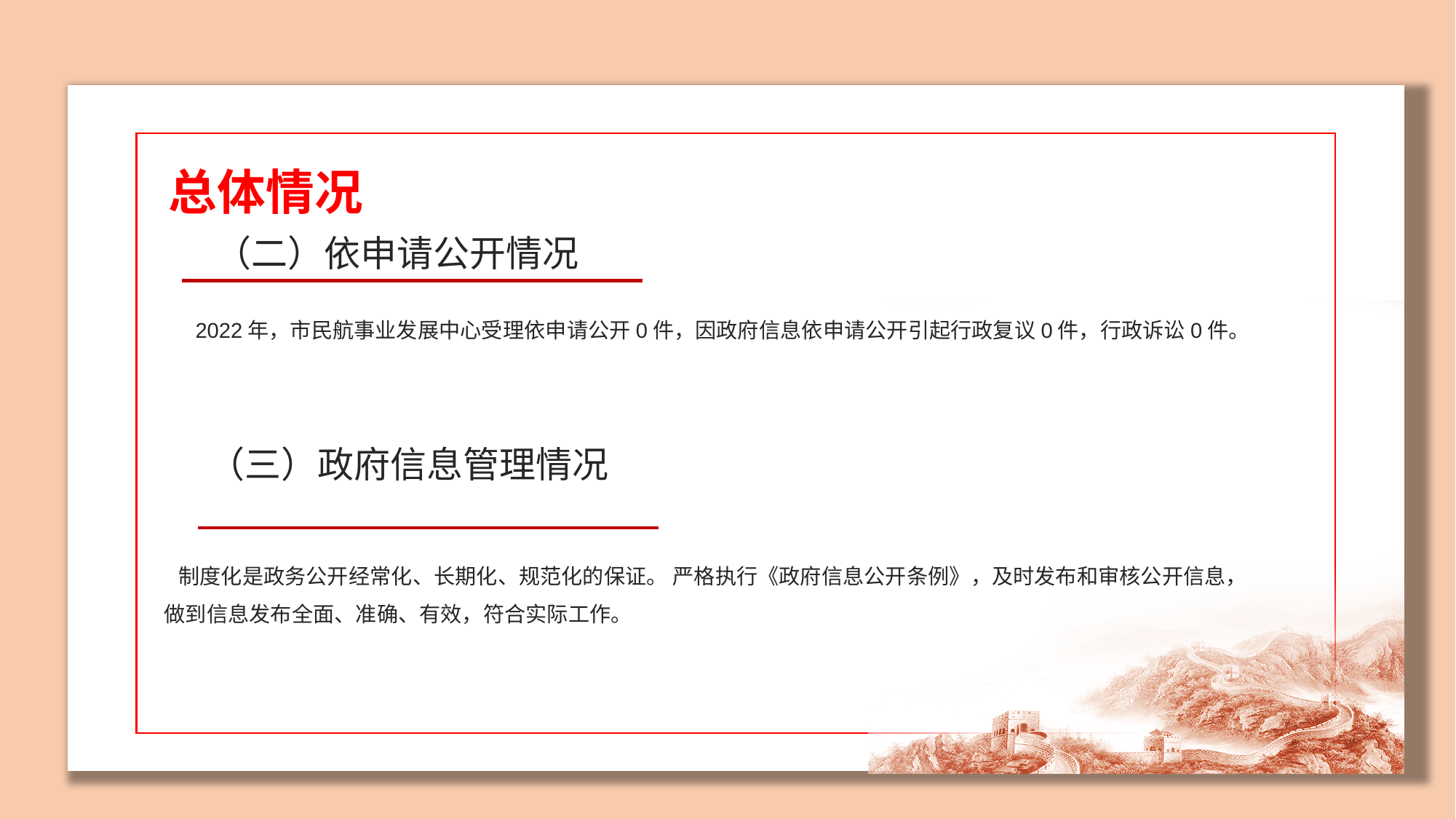

总体情况
（二）依申请公开情况
  2022年，市民航事业发展中心受理依申请公开0件，因政府信息依申请公开引起行政复议0件，行政诉讼0件。
（三）政府信息管理情况
  制度化是政务公开经常化、长期化、规范化的保证。 严格执行《政府信息公开条例》，及时发布和审核公开信息，做到信息发布全面、准确、有效，符合实际工作。